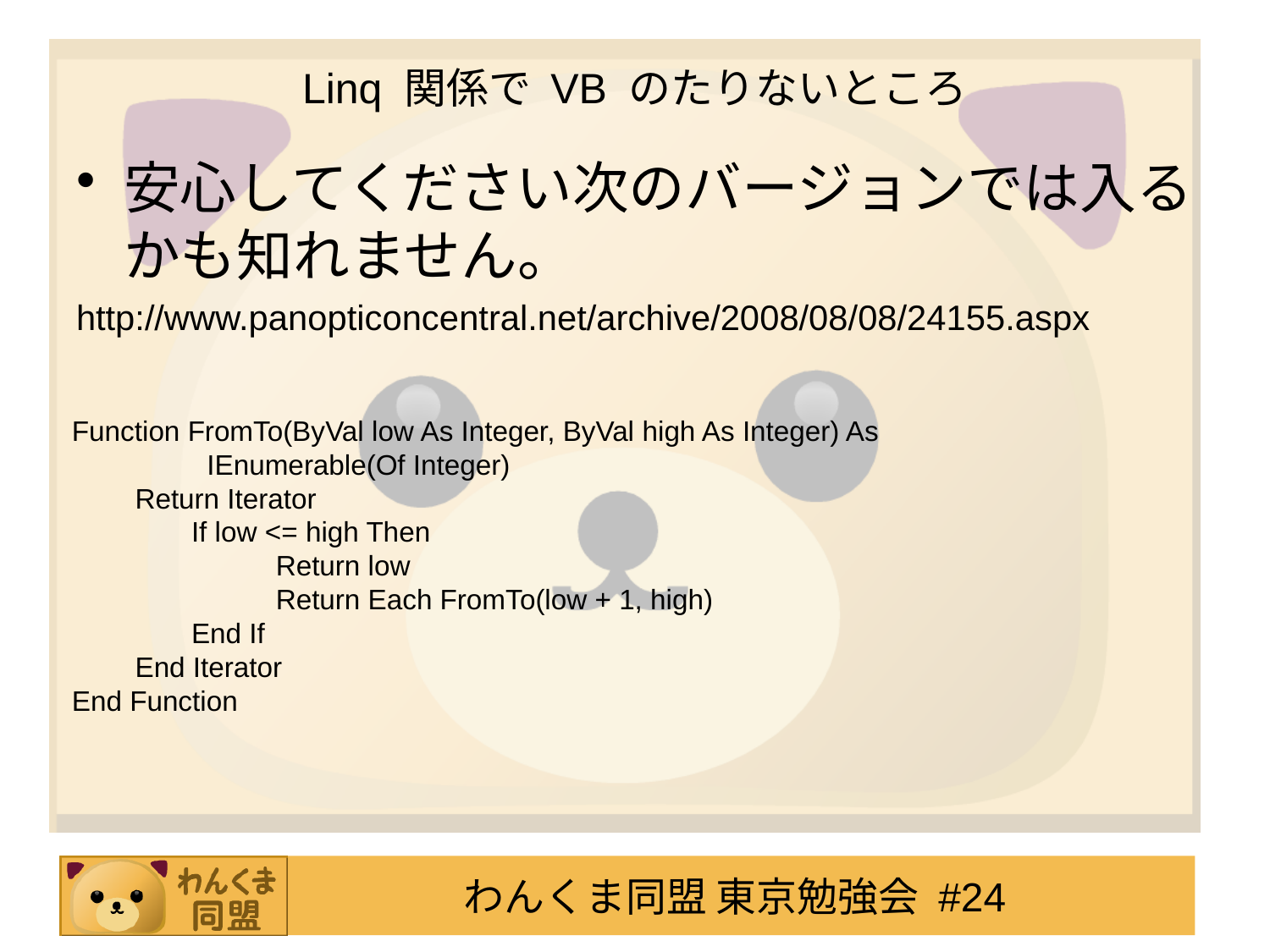

# Linq 関係で VB のたりないところ
安心してください次のバージョンでは入るかも知れません。
http://www.panopticoncentral.net/archive/2008/08/08/24155.aspx
Function FromTo(ByVal low As Integer, ByVal high As Integer) As
	 IEnumerable(Of Integer)
　　Return Iterator
　　　　If low <= high Then
　　　　　　　Return low
　　　　　　　Return Each FromTo(low + 1, high)
　　　　End If
　　End Iterator
End Function